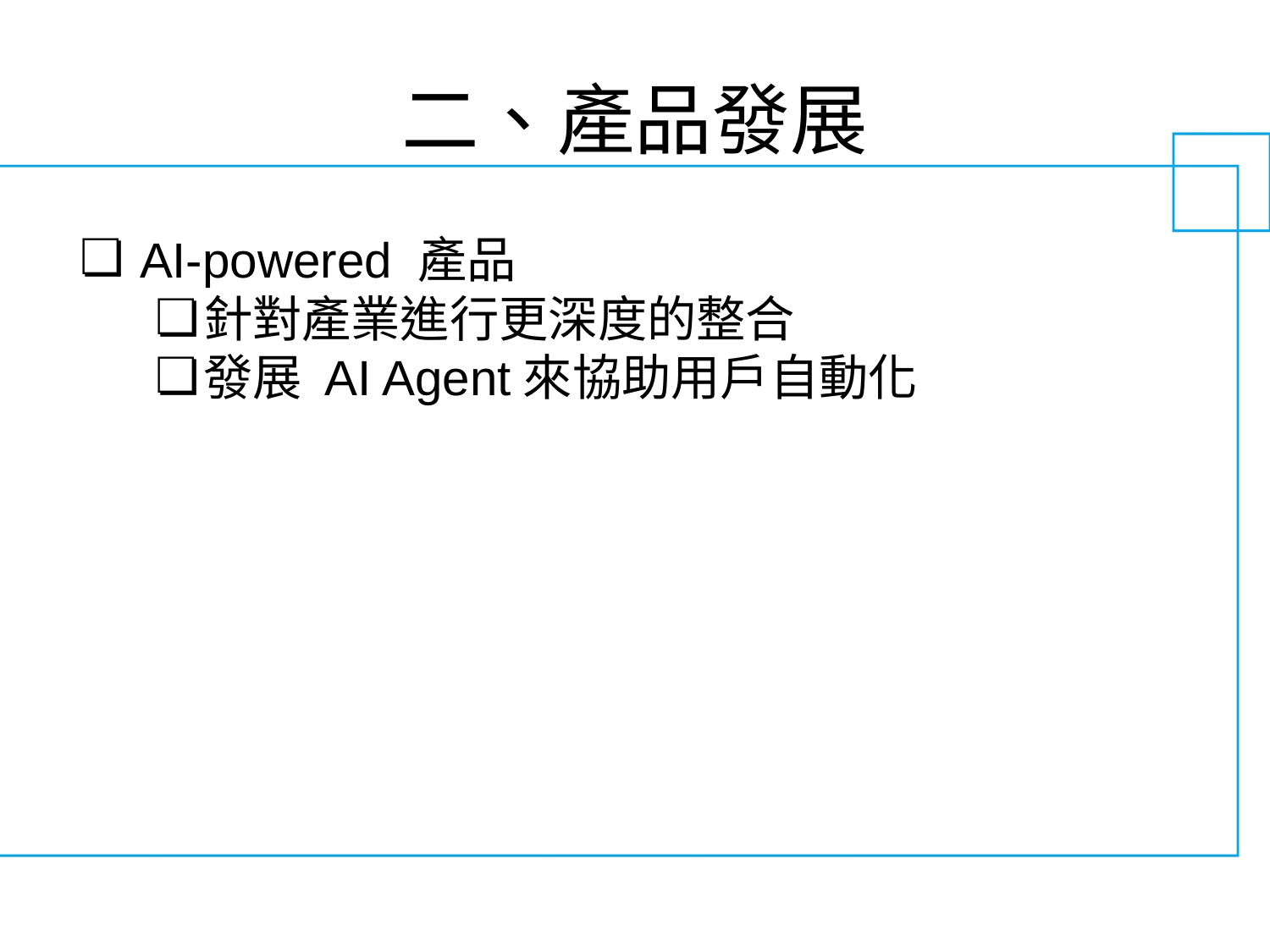

# 二、產品發展
AI-powered 產品
針對產業進行更深度的整合
發展 AI Agent來協助用戶自動化